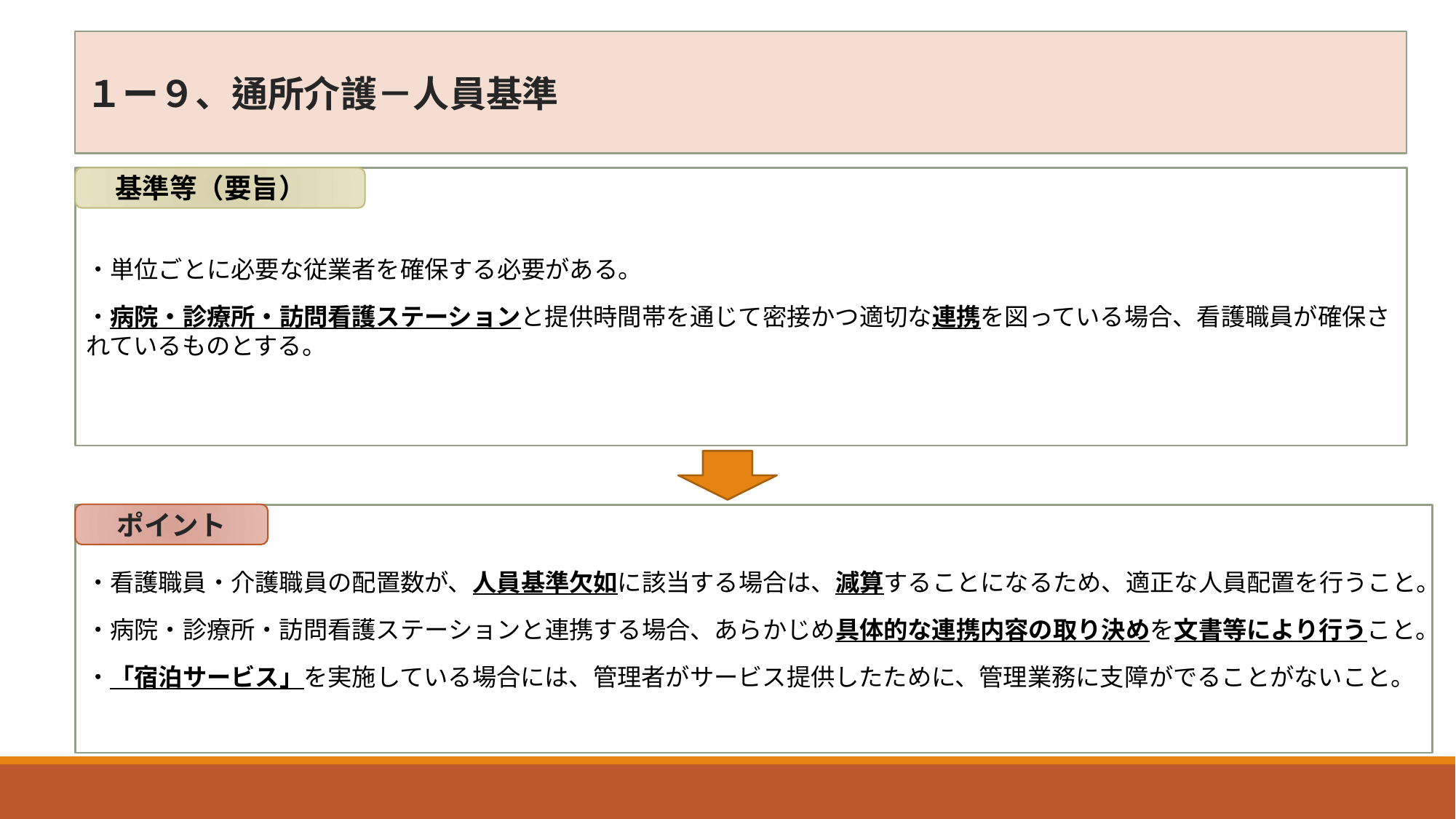

１ー９、通所介護－人員基準
・単位ごとに必要な従業者を確保する必要がある。
・病院・診療所・訪問看護ステーションと提供時間帯を通じて密接かつ適切な連携を図っている場合、看護職員が確保されているものとする。
　基準等（要旨）

ポイント
・看護職員・介護職員の配置数が、人員基準欠如に該当する場合は、減算することになるため、適正な人員配置を行うこと。
・病院・診療所・訪問看護ステーションと連携する場合、あらかじめ具体的な連携内容の取り決めを文書等により行うこと。
・「宿泊サービス」を実施している場合には、管理者がサービス提供したために、管理業務に支障がでることがないこと。